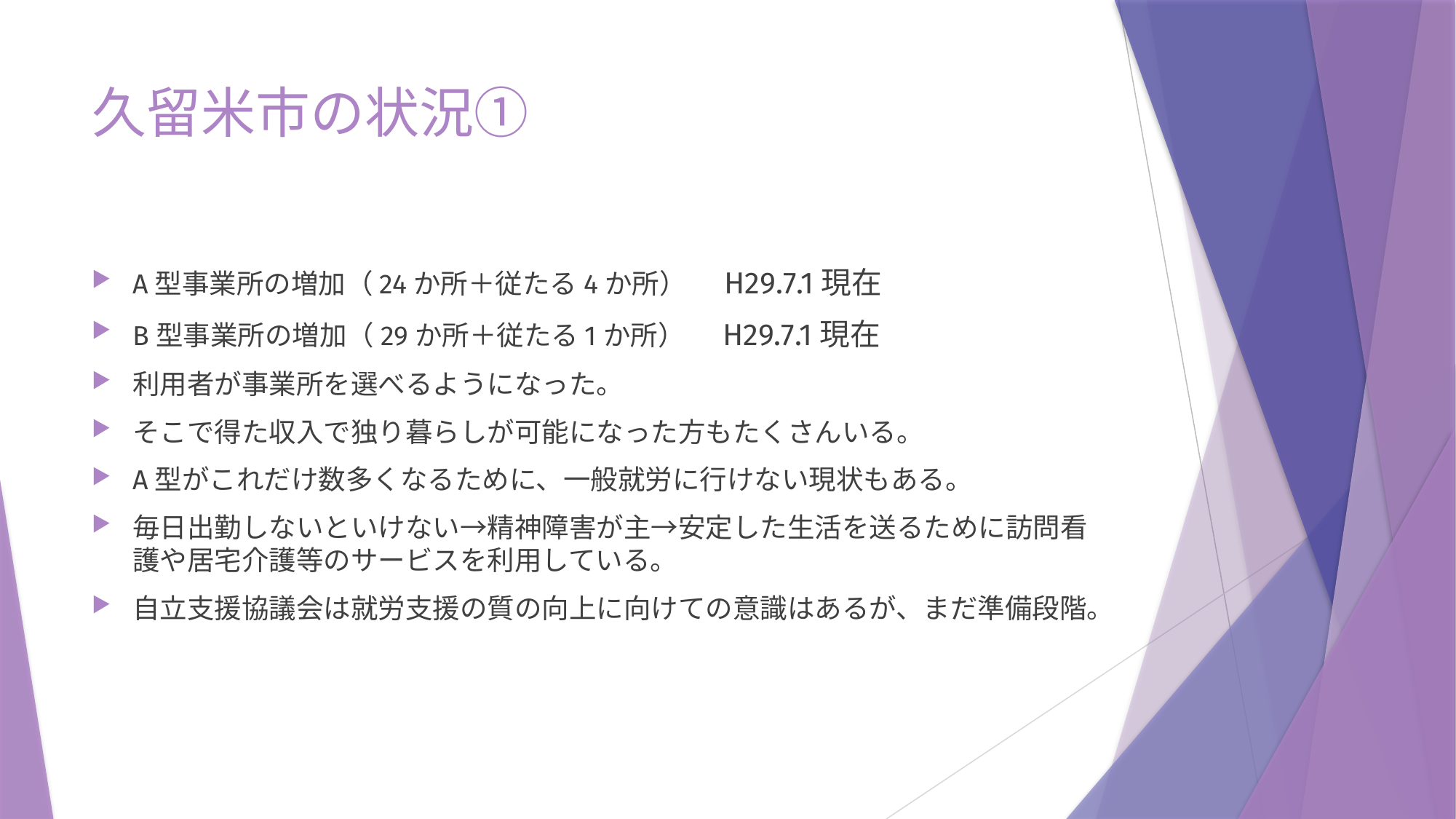

# 久留米市の状況①
A型事業所の増加（24か所＋従たる4か所）　H29.7.1現在
B型事業所の増加（29か所＋従たる1か所）　H29.7.1現在
利用者が事業所を選べるようになった。
そこで得た収入で独り暮らしが可能になった方もたくさんいる。
A型がこれだけ数多くなるために、一般就労に行けない現状もある。
毎日出勤しないといけない→精神障害が主→安定した生活を送るために訪問看護や居宅介護等のサービスを利用している。
自立支援協議会は就労支援の質の向上に向けての意識はあるが、まだ準備段階。